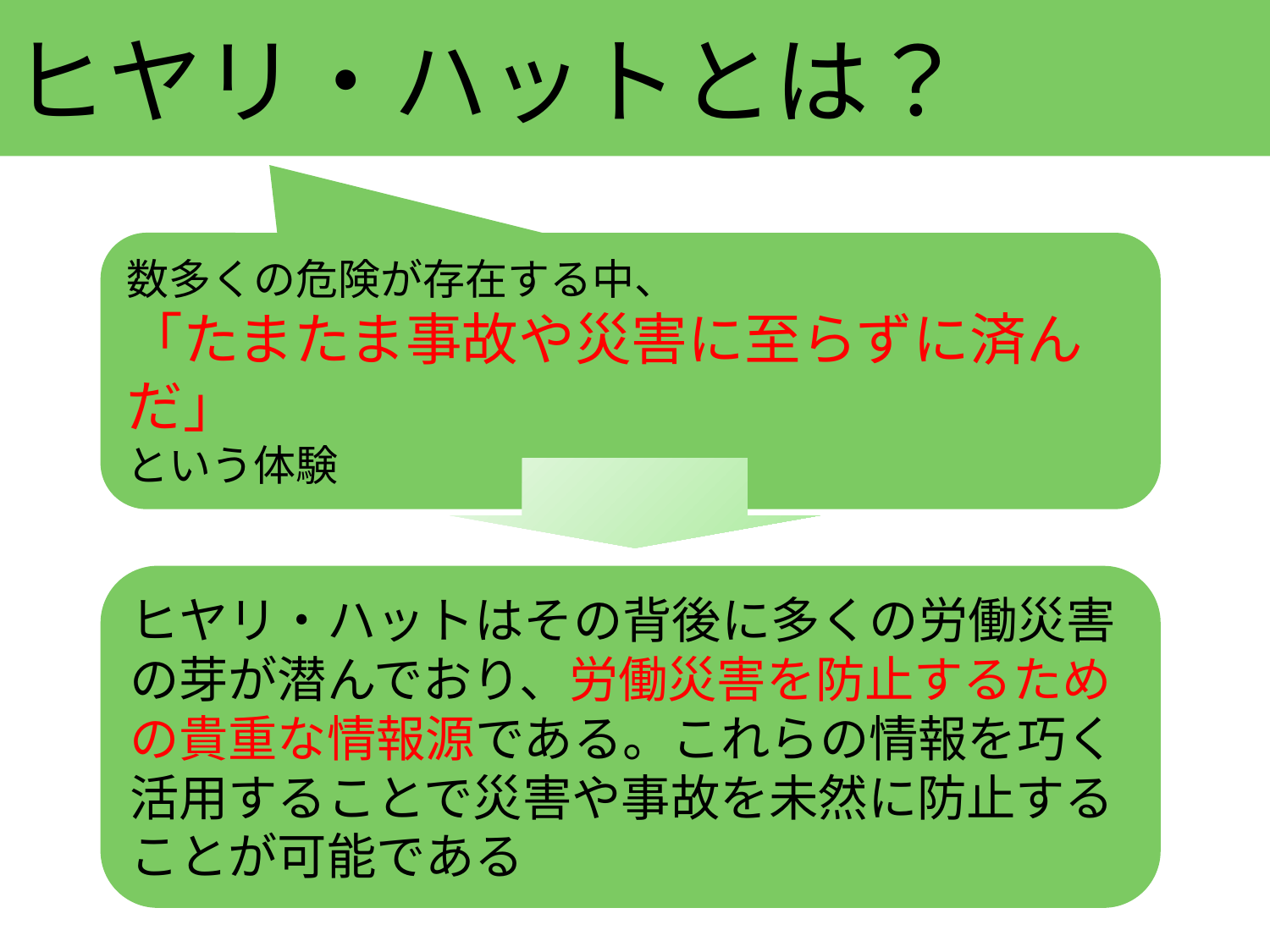

ヒヤリ・ハットとは？
数多くの危険が存在する中、
「たまたま事故や災害に至らずに済んだ」
という体験

ヒヤリ・ハットはその背後に多くの労働災害の芽が潜んでおり、労働災害を防止するための貴重な情報源である。これらの情報を巧く活用することで災害や事故を未然に防止することが可能である